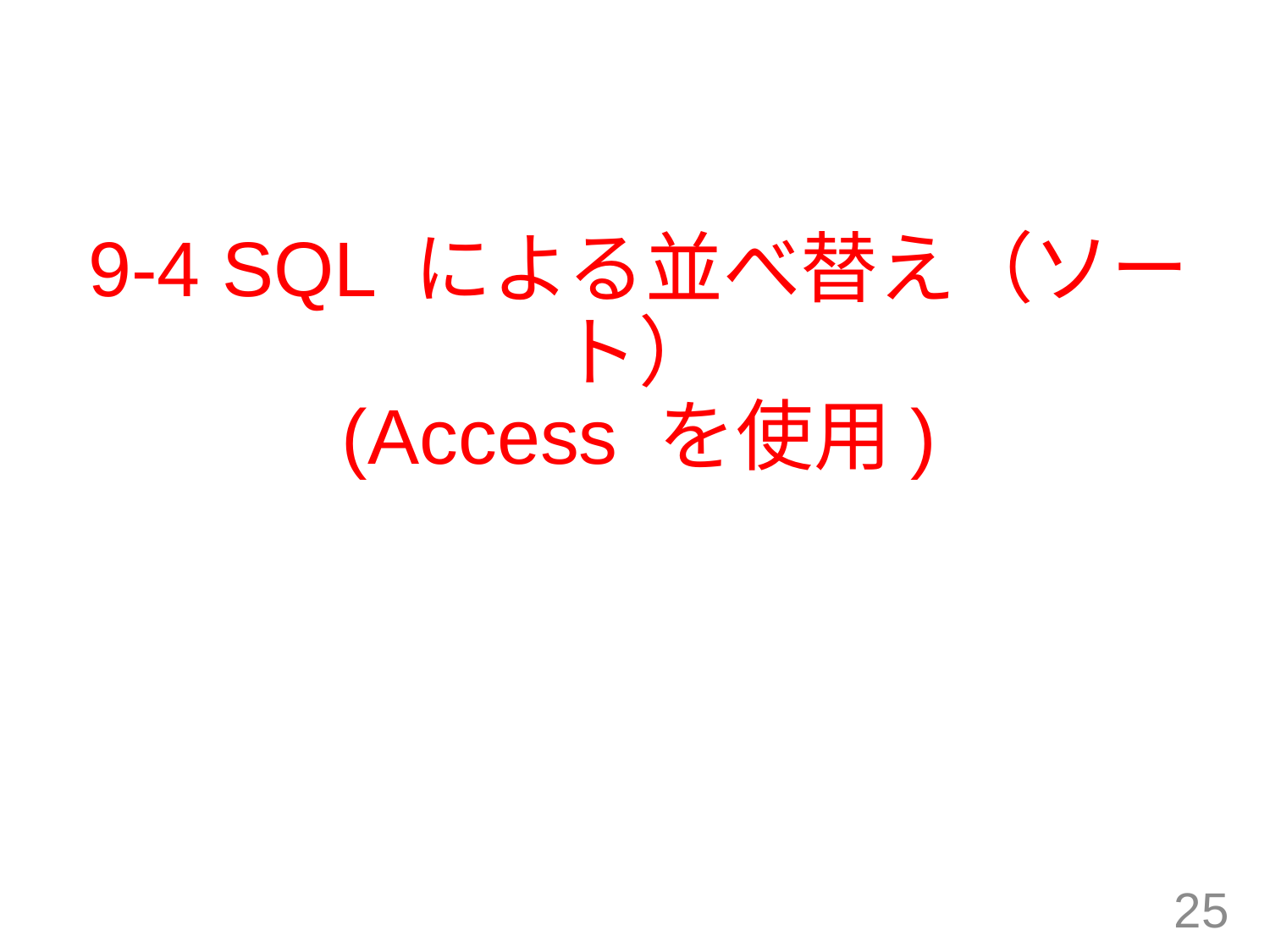

# 9-4 SQL による並べ替え（ソート） (Access を使用)

25